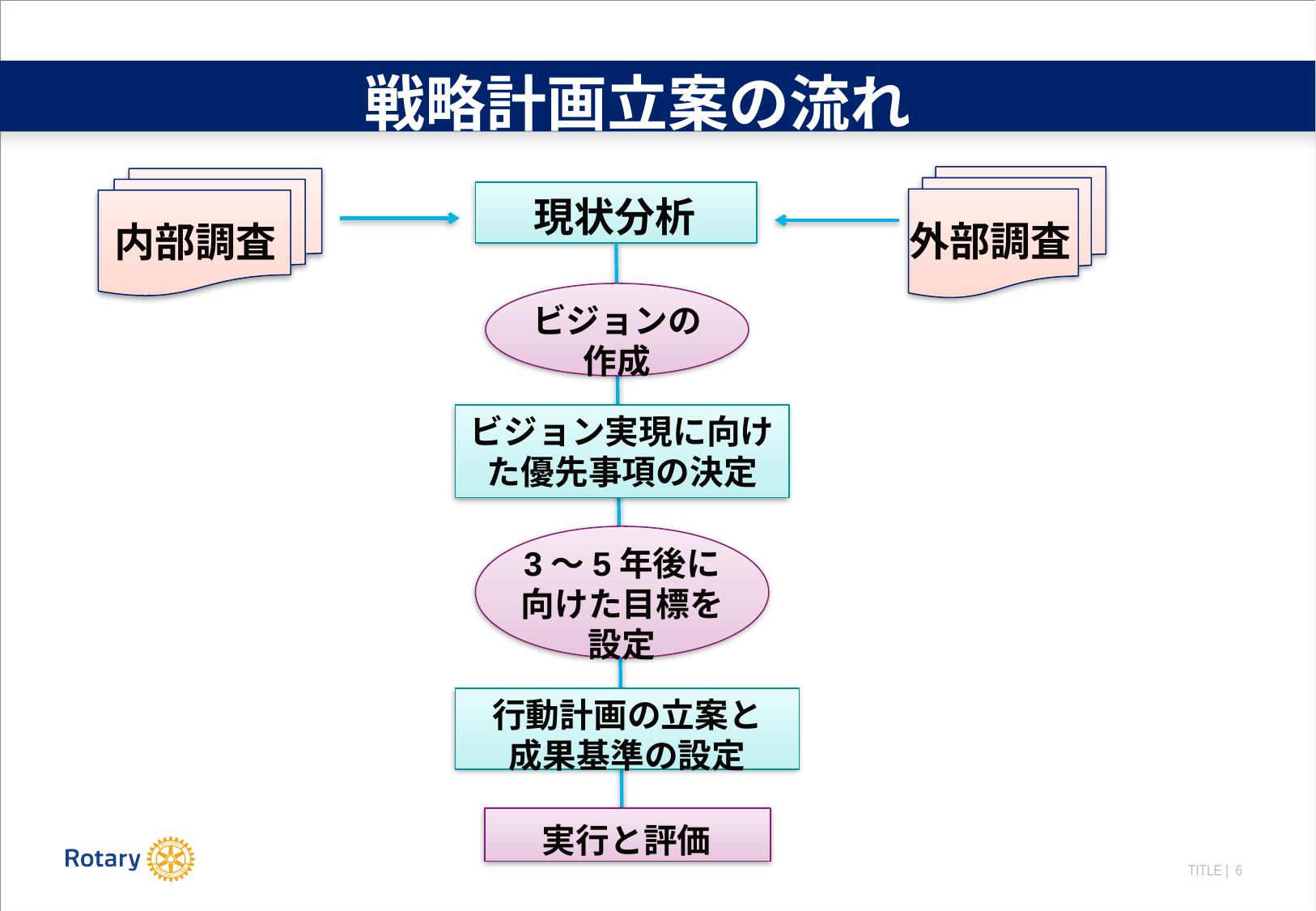

戦略計画立案の流れ

現状分析
外部調査
内部調査

ビジョンの
作成
ビジョン実現に向けた優先事項の決定

3～5年後に
向けた目標を設定
行動計画の立案と
成果基準の設定

実行と評価